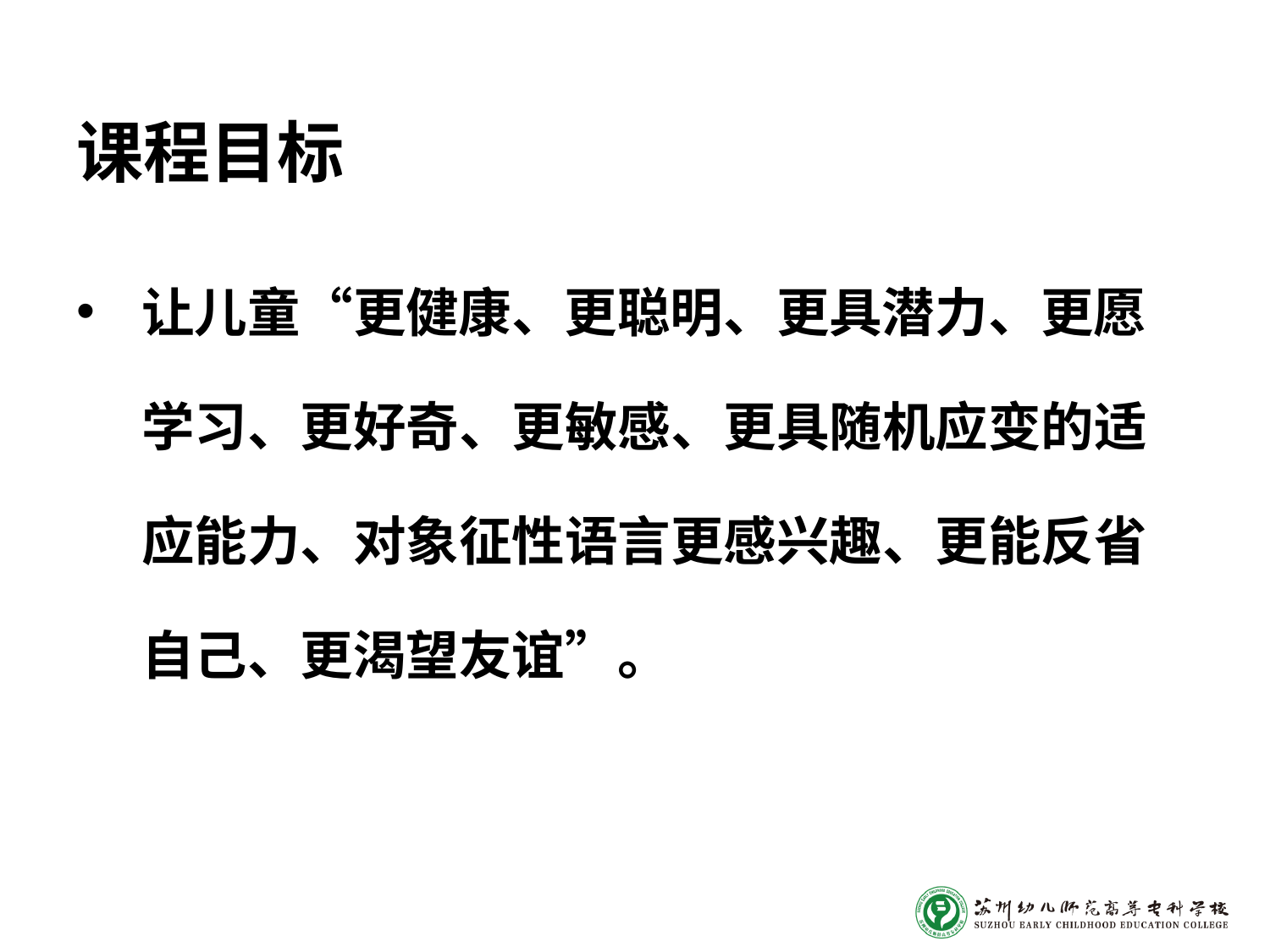

课程目标
让儿童“更健康、更聪明、更具潜力、更愿学习、更好奇、更敏感、更具随机应变的适应能力、对象征性语言更感兴趣、更能反省自己、更渴望友谊”。